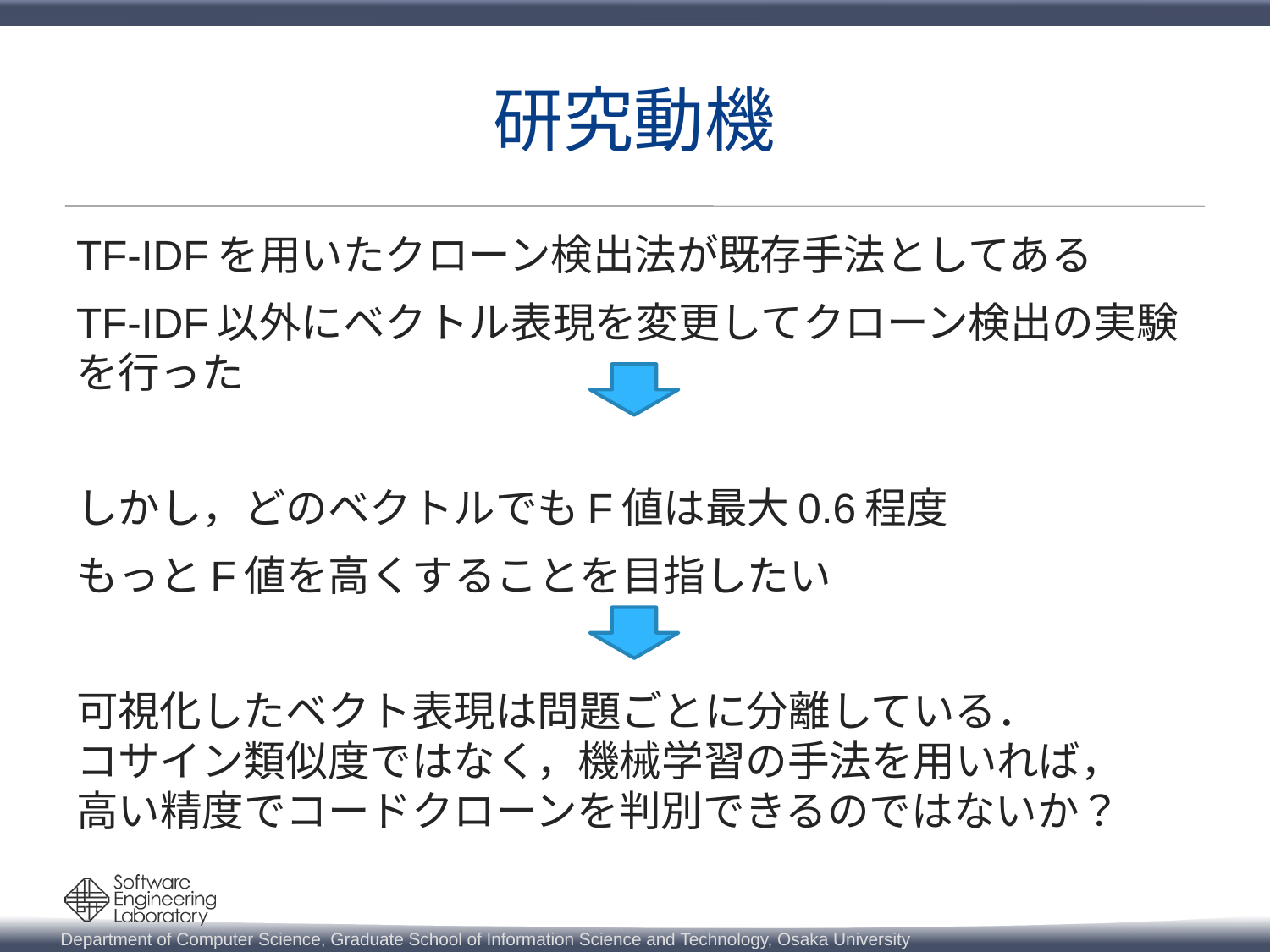

# 研究動機
TF-IDFを用いたクローン検出法が既存手法としてある
TF-IDF以外にベクトル表現を変更してクローン検出の実験を行った

しかし，どのベクトルでもF値は最大0.6程度
もっとF値を高くすることを目指したい

可視化したベクト表現は問題ごとに分離している．
コサイン類似度ではなく，機械学習の手法を用いれば，
高い精度でコードクローンを判別できるのではないか？